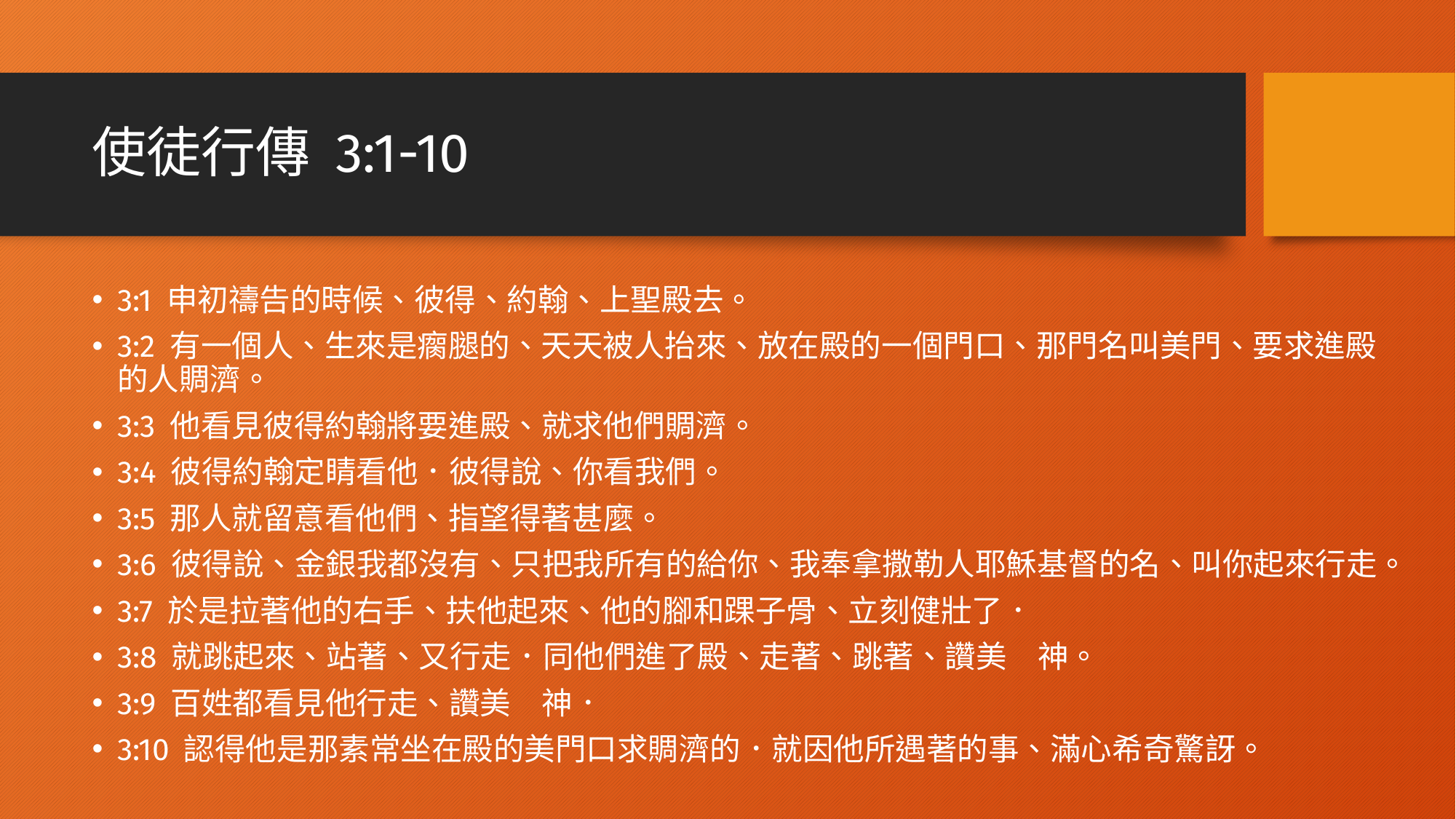

# 使徒行傳 3:1-10
3:1 申初禱告的時候、彼得、約翰、上聖殿去。
3:2 有一個人、生來是瘸腿的、天天被人抬來、放在殿的一個門口、那門名叫美門、要求進殿的人賙濟。
3:3 他看見彼得約翰將要進殿、就求他們賙濟。
3:4 彼得約翰定睛看他．彼得說、你看我們。
3:5 那人就留意看他們、指望得著甚麼。
3:6 彼得說、金銀我都沒有、只把我所有的給你、我奉拿撒勒人耶穌基督的名、叫你起來行走。
3:7 於是拉著他的右手、扶他起來、他的腳和踝子骨、立刻健壯了．
3:8 就跳起來、站著、又行走．同他們進了殿、走著、跳著、讚美　神。
3:9 百姓都看見他行走、讚美　神．
3:10 認得他是那素常坐在殿的美門口求賙濟的．就因他所遇著的事、滿心希奇驚訝。